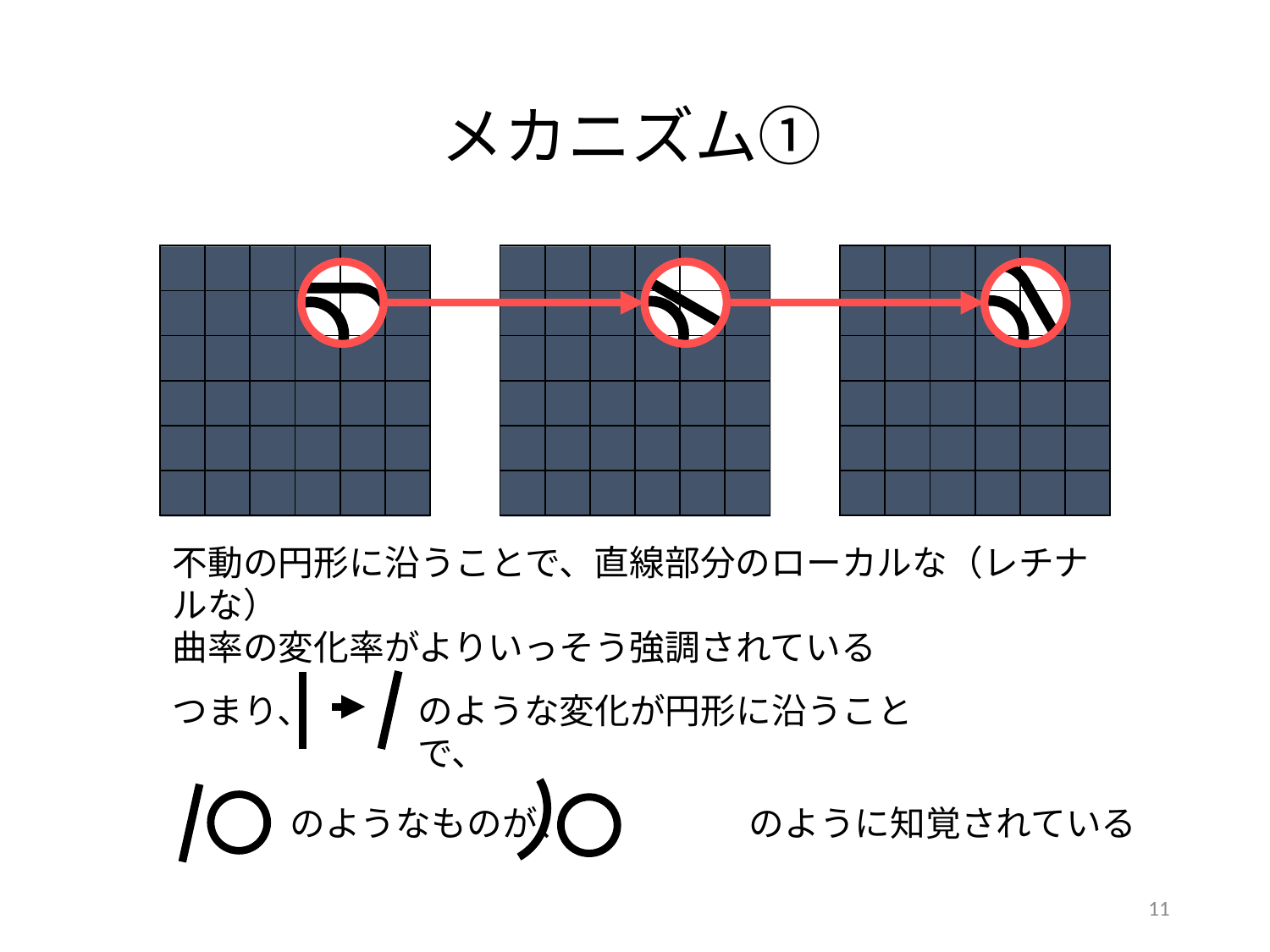

メカニズム①
|  |  |  |  |  |  |
| --- | --- | --- | --- | --- | --- |
|  |  |  |  |  |  |
|  |  |  |  |  |  |
|  |  |  |  |  |  |
|  |  |  |  |  |  |
|  |  |  |  |  |  |
|  |  |  |  |  |  |
| --- | --- | --- | --- | --- | --- |
|  |  |  |  |  |  |
|  |  |  |  |  |  |
|  |  |  |  |  |  |
|  |  |  |  |  |  |
|  |  |  |  |  |  |
|  |  |  |  |  |  |
| --- | --- | --- | --- | --- | --- |
|  |  |  |  |  |  |
|  |  |  |  |  |  |
|  |  |  |  |  |  |
|  |  |  |  |  |  |
|  |  |  |  |  |  |

不動の円形に沿うことで、直線部分のローカルな（レチナルな）
曲率の変化率がよりいっそう強調されている
つまり、
のような変化が円形に沿うことで、

のようなものが、　　　　　のように知覚されている

11